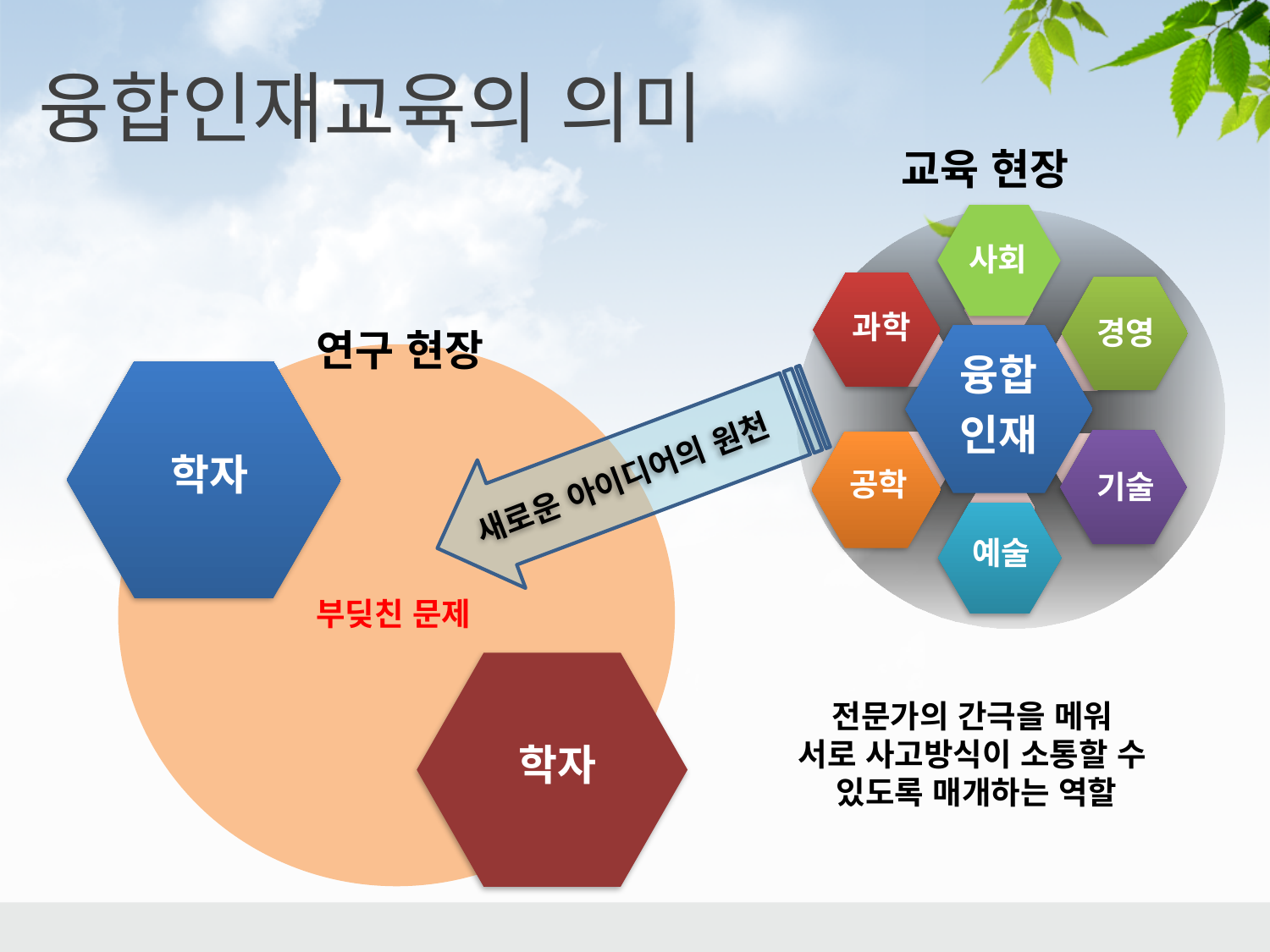

융합인재교육의 의미
교육 현장

사회

과학

경영

연구 현장

융합
인재

학자

새로운 아이디어의 원천

기술

공학

예술
부딪친 문제

학자
전문가의 간극을 메워
서로 사고방식이 소통할 수
있도록 매개하는 역할